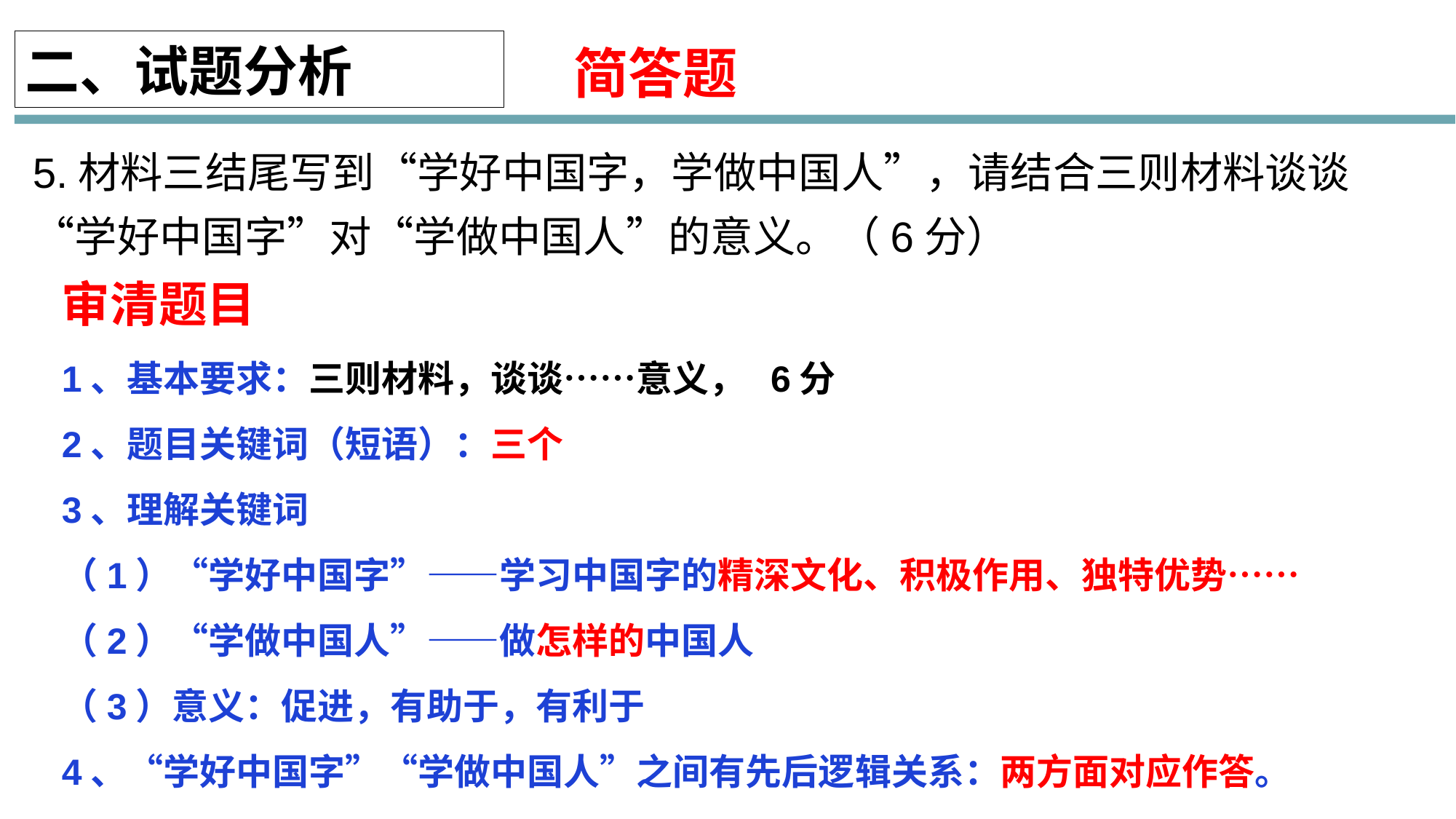

二、试题分析
简答题

5.材料三结尾写到“学好中国字，学做中国人”，请结合三则材料谈谈“学好中国字”对“学做中国人”的意义。（6分）
审清题目
1、基本要求：三则材料，谈谈……意义，  6分
2、题目关键词（短语）：三个
3、理解关键词
（1）“学好中国字”——学习中国字的精深文化、积极作用、独特优势……
（2）“学做中国人”——做怎样的中国人
（3）意义：促进，有助于，有利于
4、“学好中国字”“学做中国人”之间有先后逻辑关系：两方面对应作答。